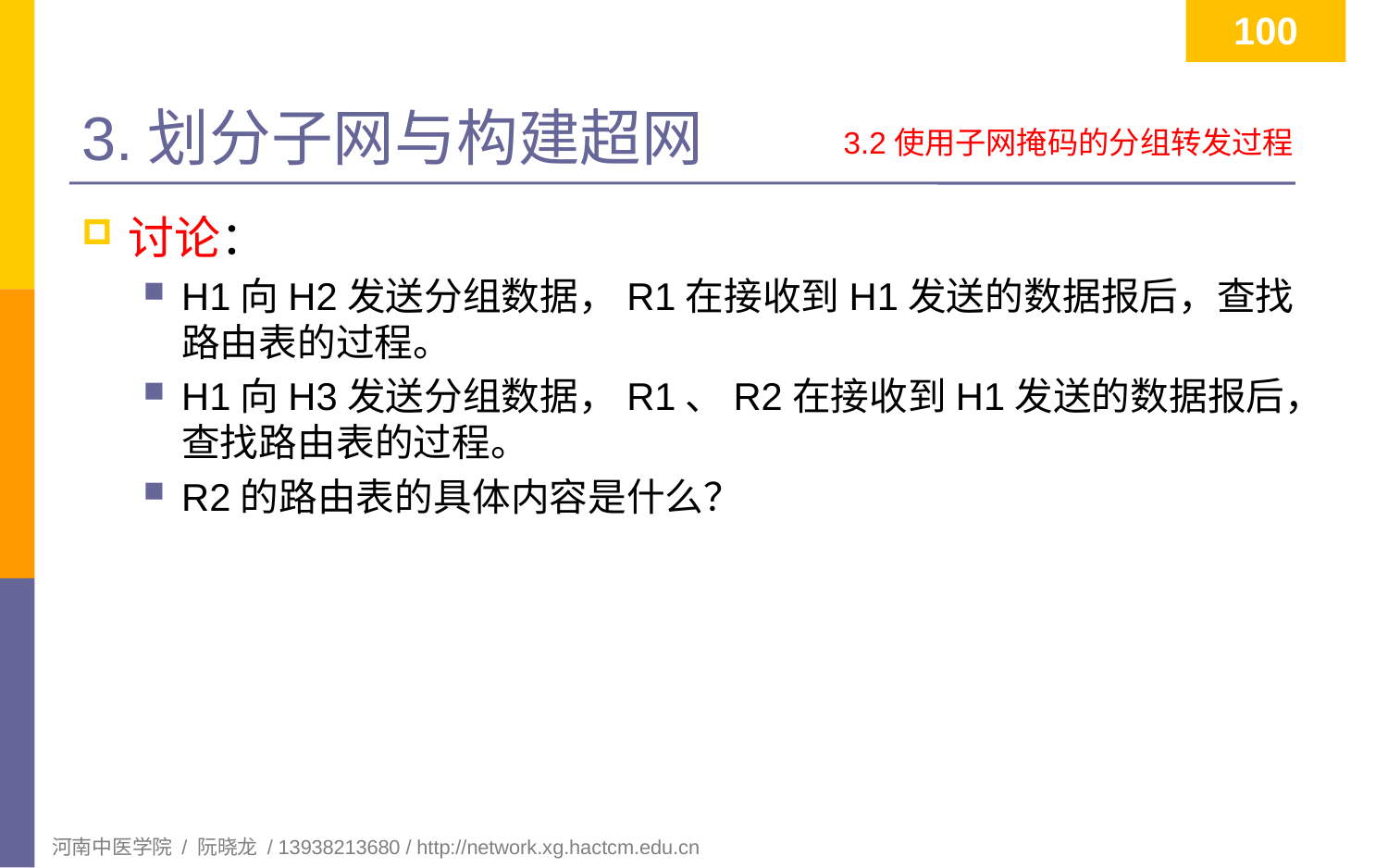

100
# 3.划分子网与构建超网
3.2使用子网掩码的分组转发过程
讨论：
H1向H2发送分组数据，R1在接收到H1发送的数据报后，查找路由表的过程。
H1向H3发送分组数据，R1、R2在接收到H1发送的数据报后，查找路由表的过程。
R2的路由表的具体内容是什么？